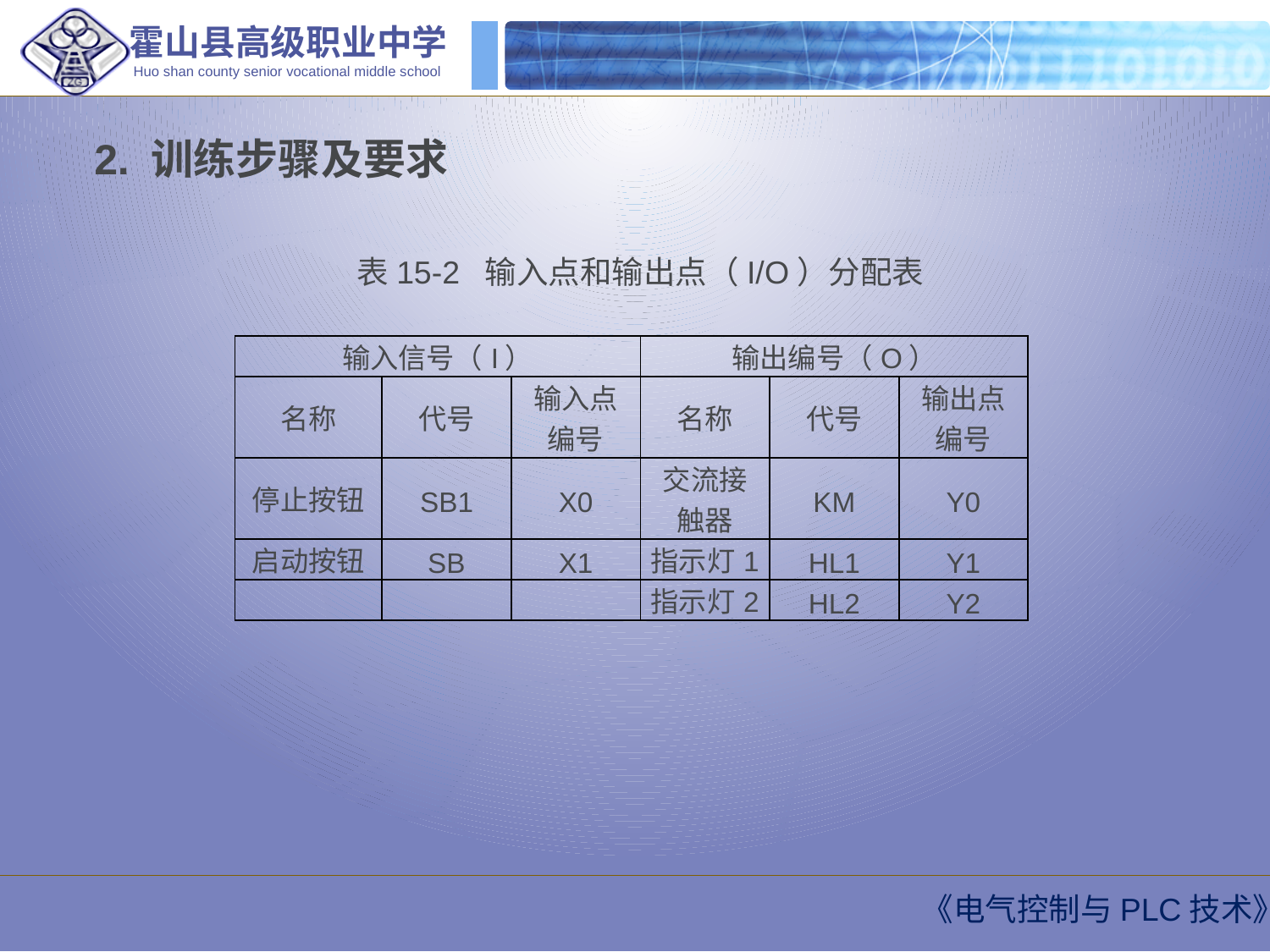

2. 训练步骤及要求
表15-2  输入点和输出点（I/O）分配表
| 输入信号（I） |  |  | 输出编号（O） |  |  |
| --- | --- | --- | --- | --- | --- |
| 名称 | 代号 | 输入点编号 | 名称 | 代号 | 输出点编号 |
| 停止按钮 | SB1 | X0 | 交流接触器 | KM | Y0 |
| 启动按钮 | SB | X1 | 指示灯1 | HL1 | Y1 |
|  |  |  | 指示灯2 | HL2 | Y2 |